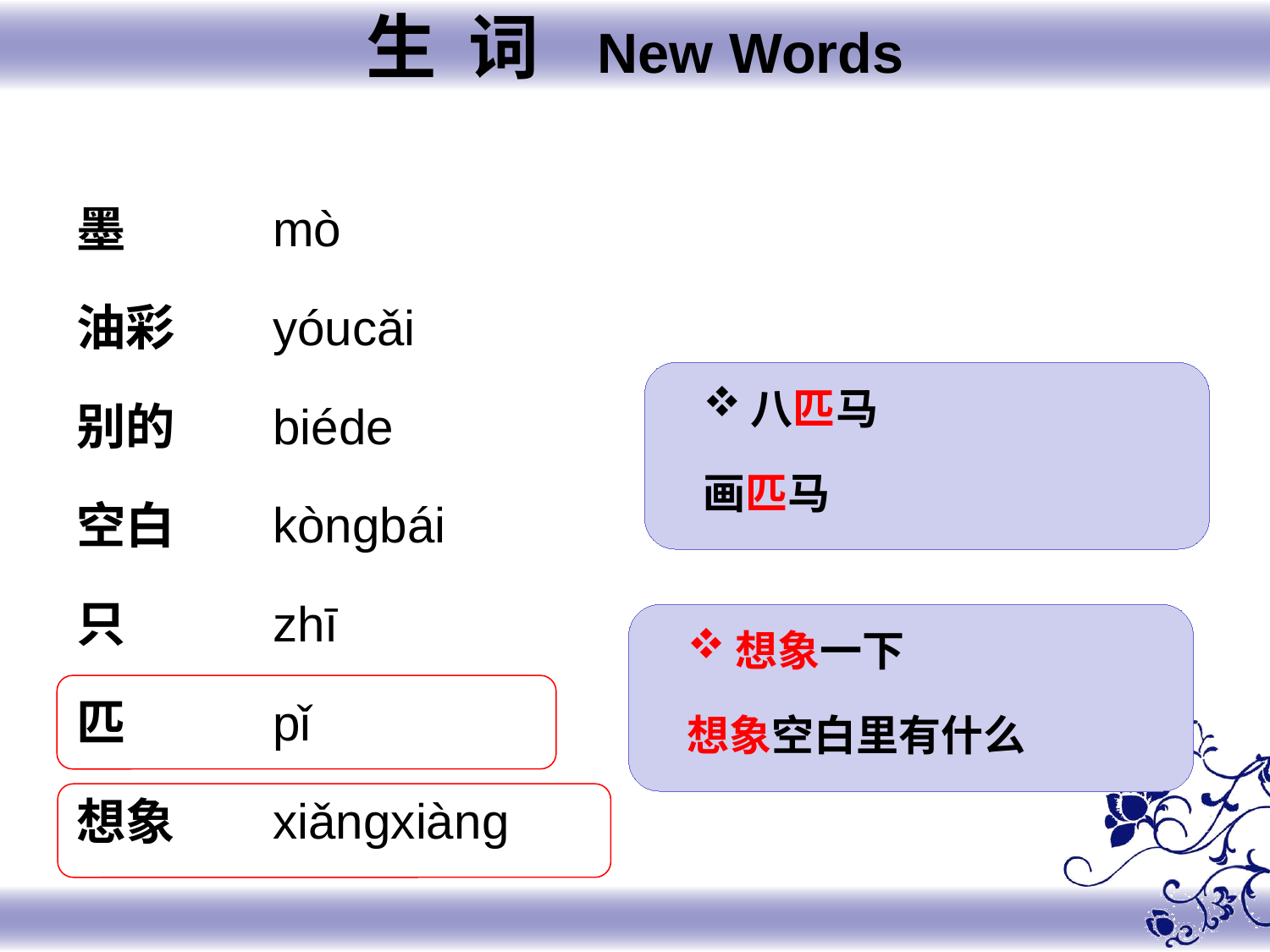

生  词   New Words
mò
yóucǎi
biéde
kònɡbái
zhī
pǐ
xiǎnɡxiànɡ

墨
油彩
别的
空白
只
匹
想象
八匹马
画匹马

想象一下
想象空白里有什么